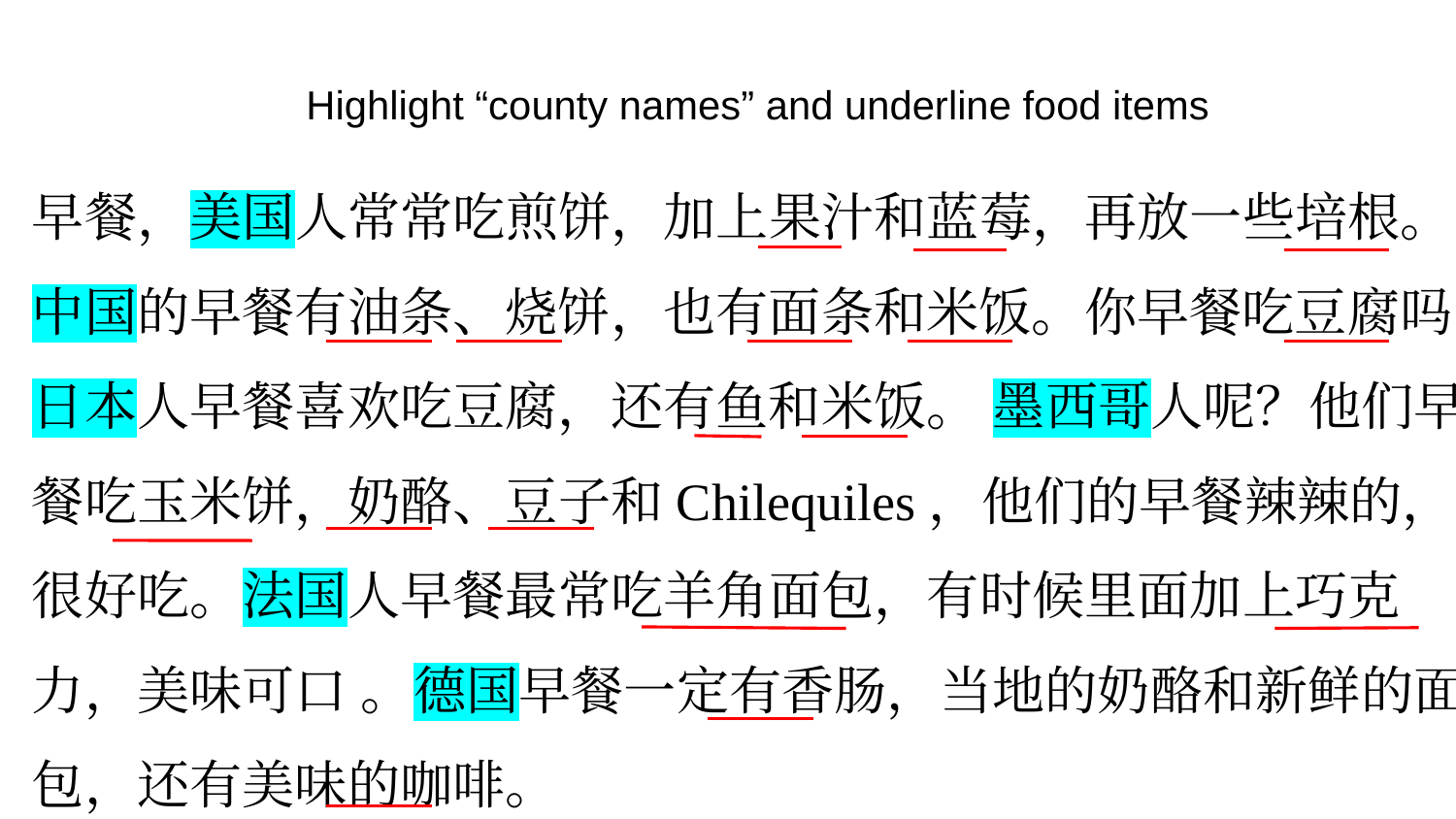

早餐，美国人常常吃煎饼，加上果汁和蓝莓，再放一些培根。中国的早餐有油条、烧饼，也有面条和米饭。你早餐吃豆腐吗?日本人早餐喜欢吃豆腐，还有鱼和米饭。 墨西哥人呢？他们早餐吃玉米饼，奶酪、豆子和Chilequiles，他们的早餐辣辣的，很好吃。法国人早餐最常吃羊角面包，有时候里面加上巧克力，美味可口 。德国早餐一定有香肠，当地的奶酪和新鲜的面包，还有美味的咖啡。
Highlight “county names” and underline food items